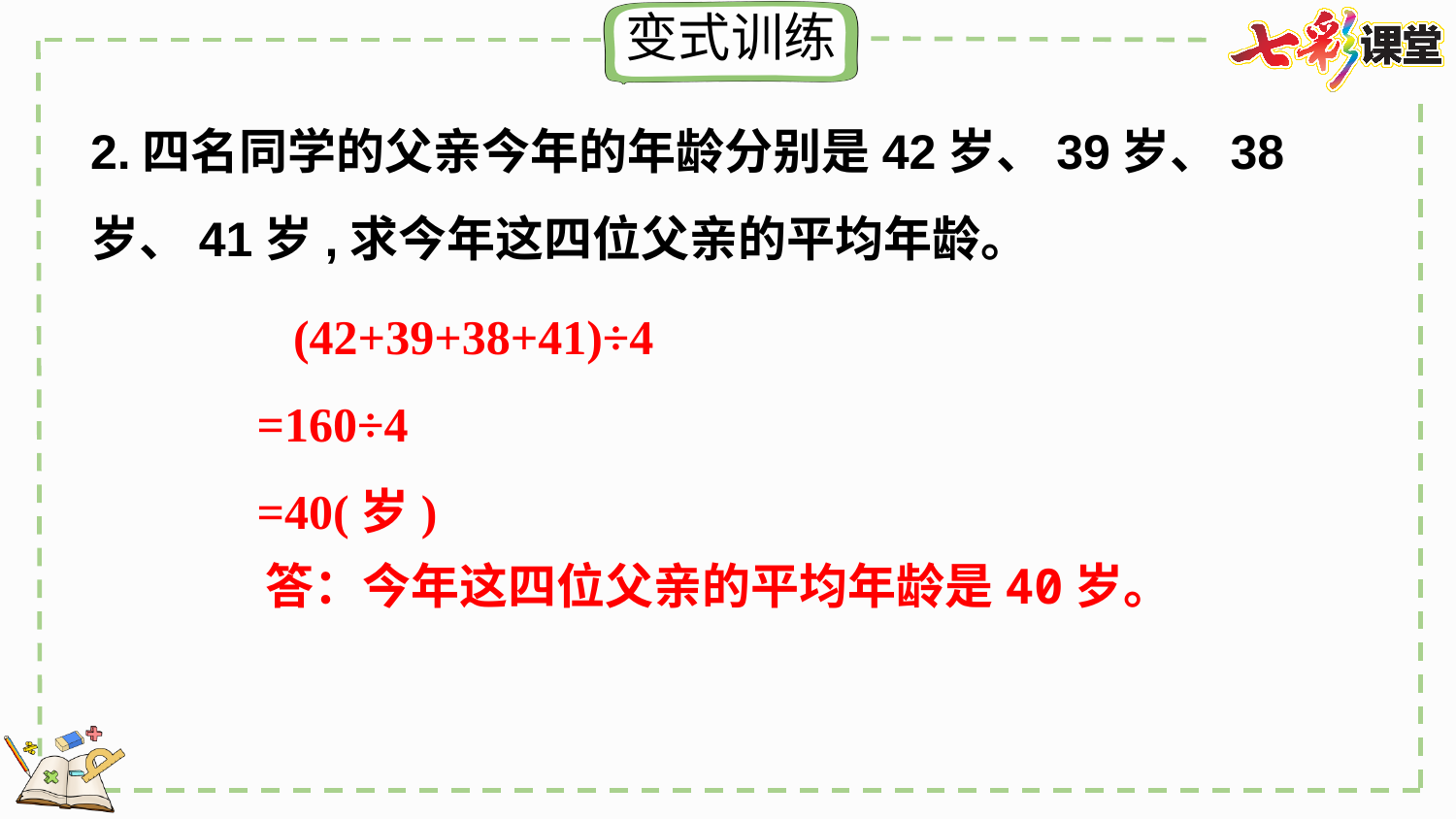

2.四名同学的父亲今年的年龄分别是42岁、39岁、38岁、41岁,求今年这四位父亲的平均年龄。
  (42+39+38+41)÷4
=160÷4
=40(岁)
答：今年这四位父亲的平均年龄是40岁。